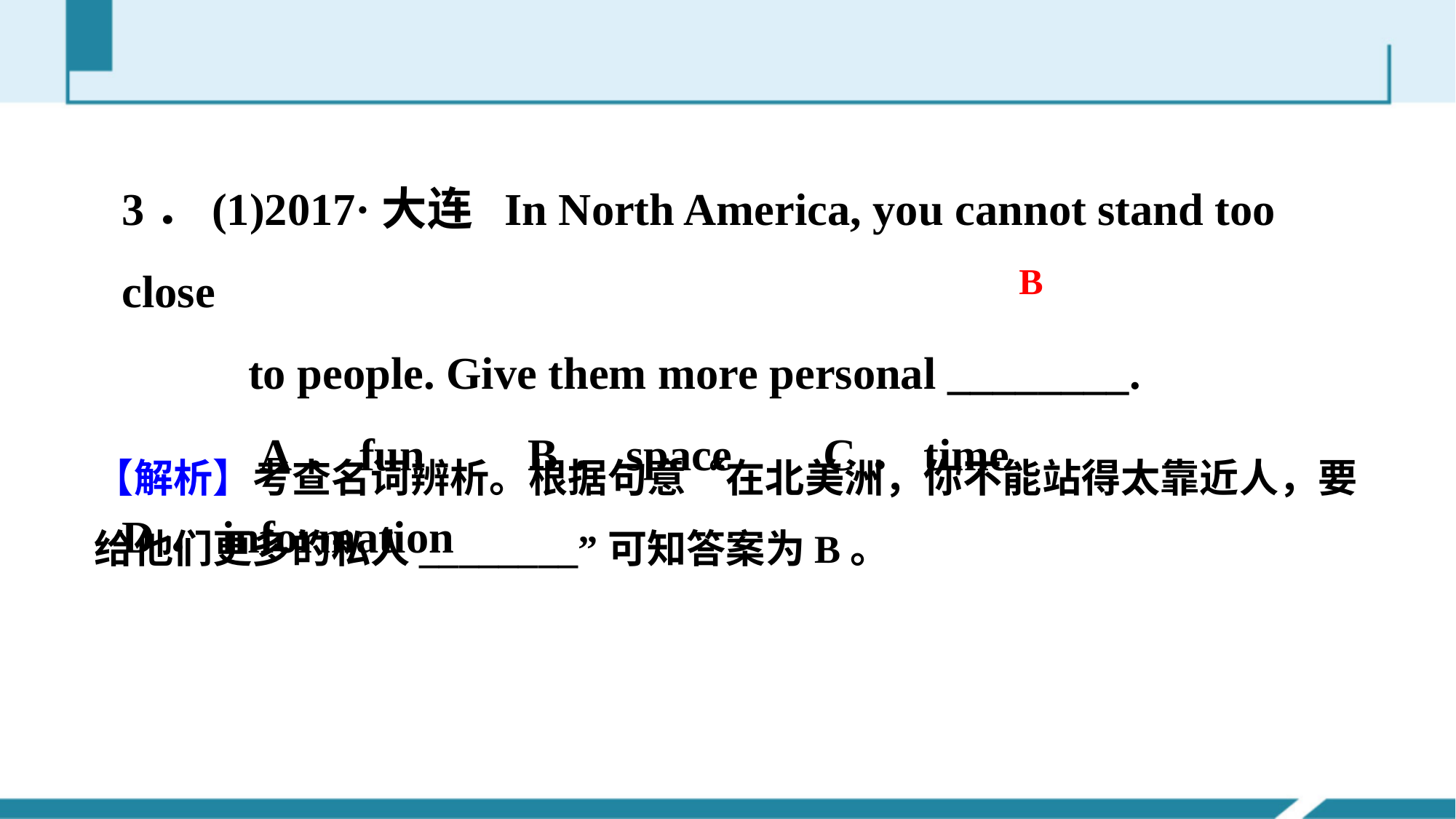

3．(1)2017·大连  In North America, you cannot stand too close
           to people. Give them more personal ________.
            A．fun         B．space        C．time       D．information
B
【解析】考查名词辨析。根据句意“在北美洲，你不能站得太靠近人，要给他们更多的私人________”可知答案为B。